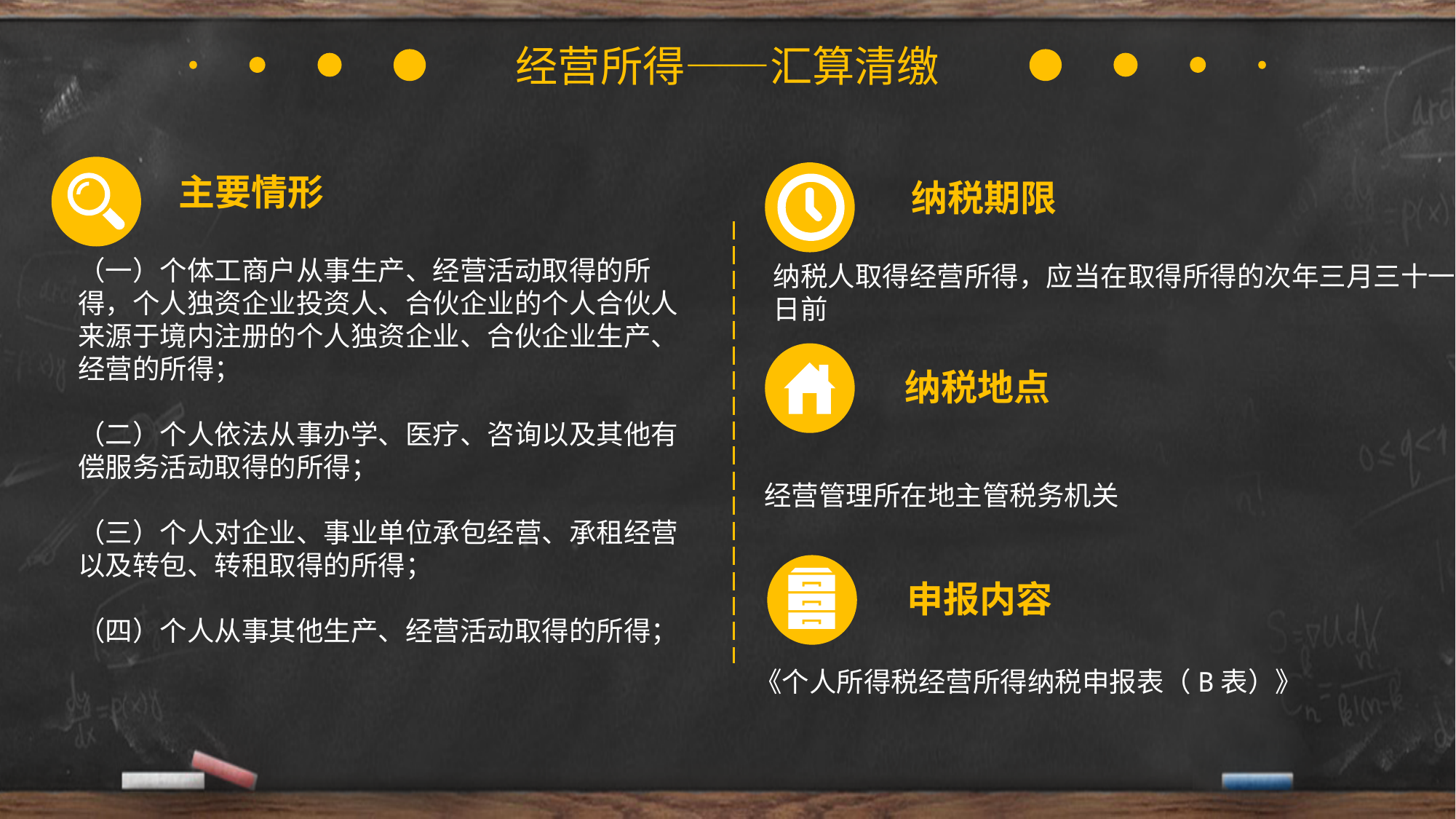

经营所得——汇算清缴

主要情形
纳税期限

（一）个体工商户从事生产、经营活动取得的所得，个人独资企业投资人、合伙企业的个人合伙人来源于境内注册的个人独资企业、合伙企业生产、经营的所得；

（二）个人依法从事办学、医疗、咨询以及其他有偿服务活动取得的所得；

（三）个人对企业、事业单位承包经营、承租经营以及转包、转租取得的所得；

（四）个人从事其他生产、经营活动取得的所得；
纳税人取得经营所得，应当在取得所得的次年三月三十一日前

纳税地点

经营管理所在地主管税务机关

申报内容

《个人所得税经营所得纳税申报表（B表）》